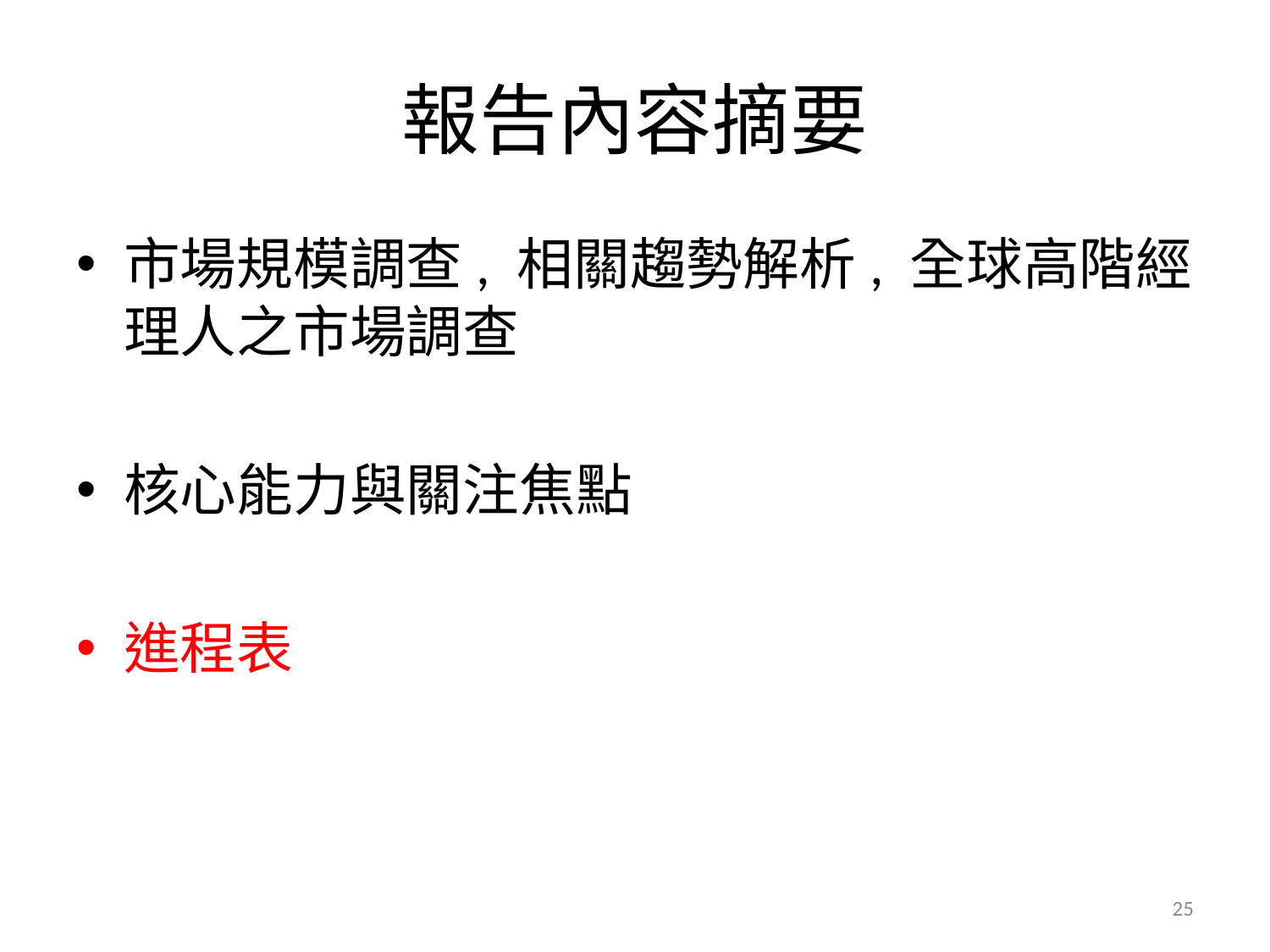

# 報告內容摘要
市場規模調查, 相關趨勢解析, 全球高階經理人之市場調查

核心能力與關注焦點

進程表

25